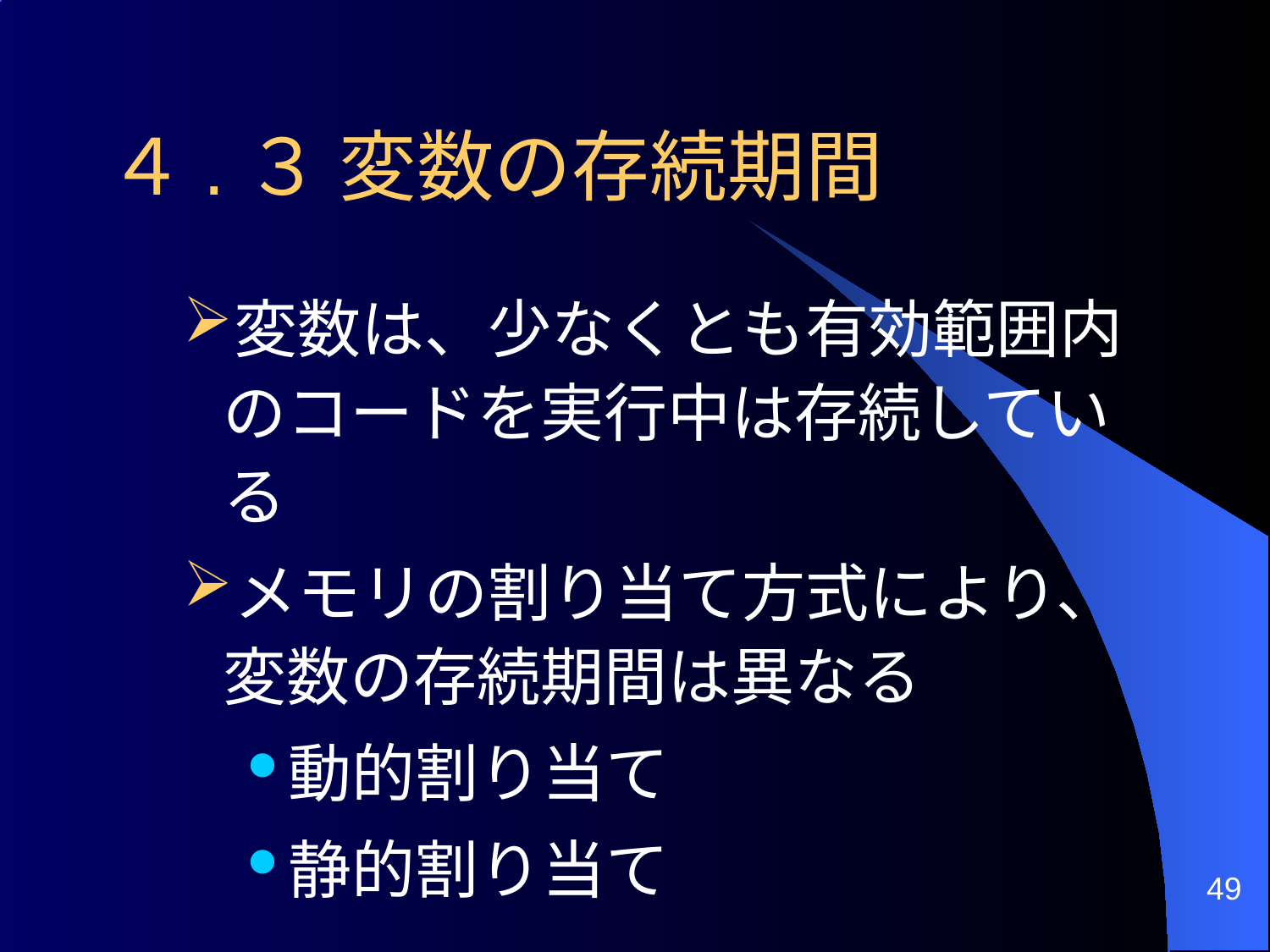

４.３ 変数の存続期間
変数は、少なくとも有効範囲内のコードを実行中は存続している
メモリの割り当て方式により、変数の存続期間は異なる
動的割り当て
静的割り当て
49